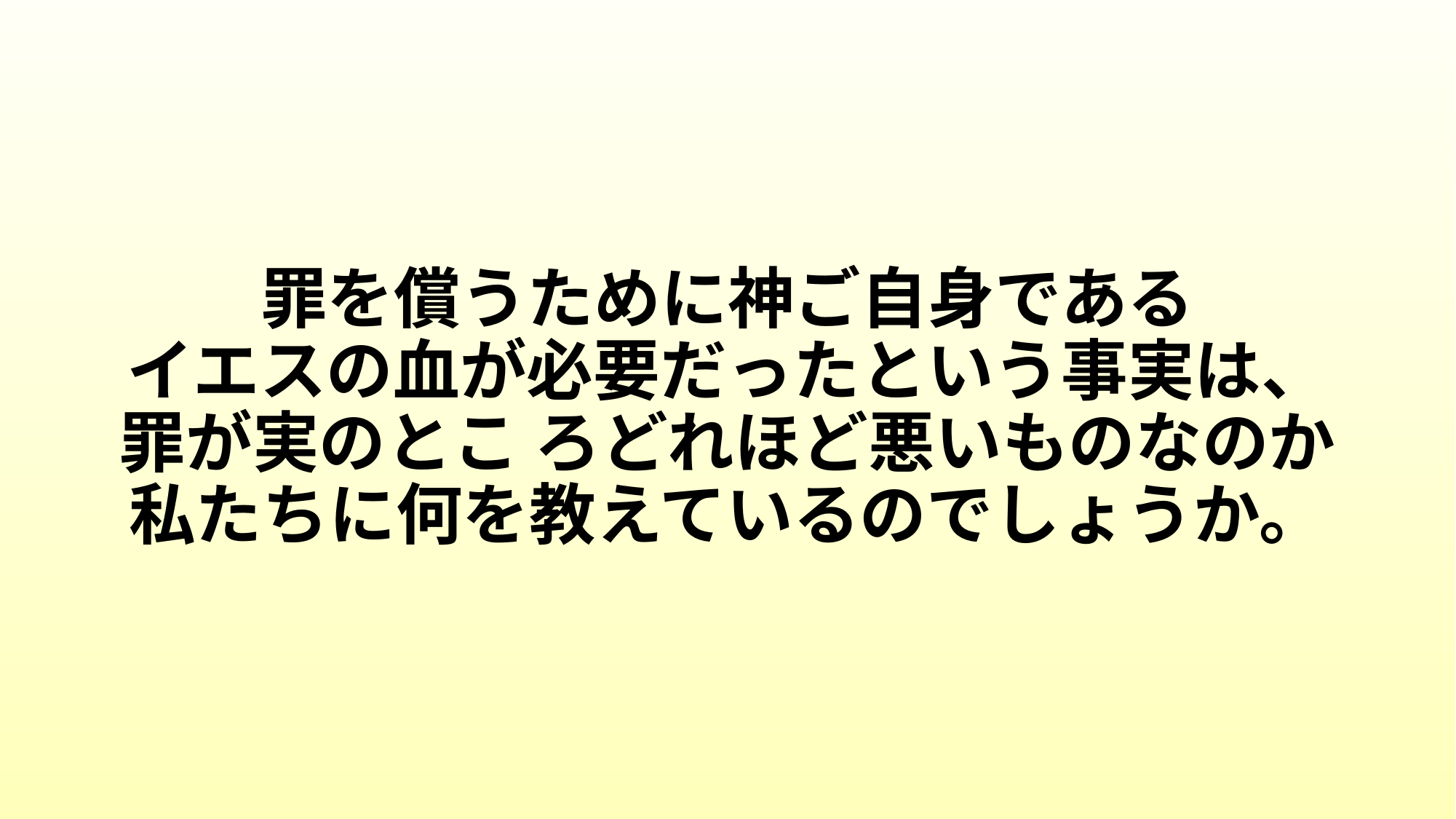

# 罪を償うために神ご自身である イエスの血が必要だったという事実は、 罪が実のとこ ろどれほど悪いものなのか 私たちに何を教えているのでしょうか。